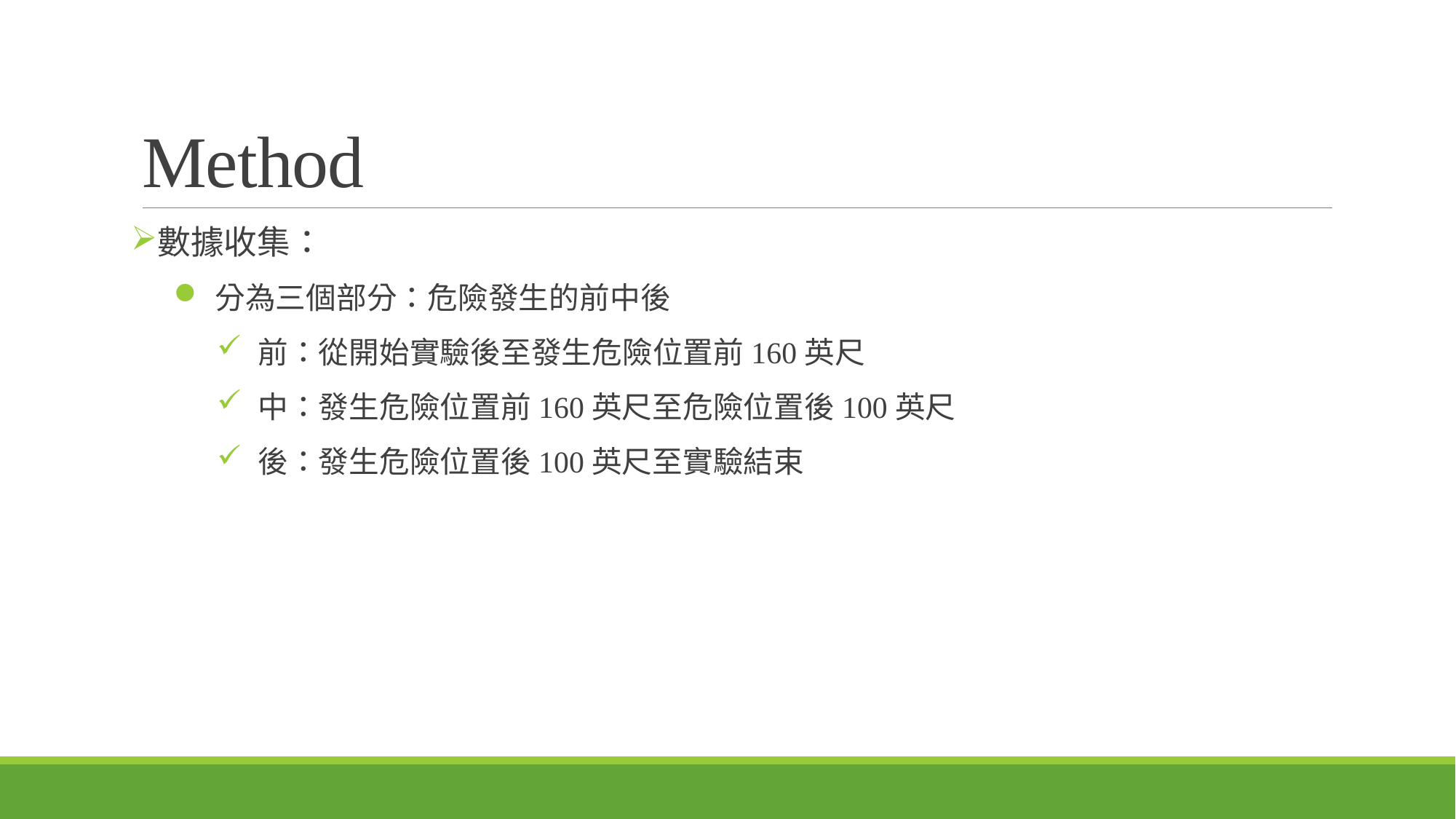

# Method
數據收集：
分為三個部分：危險發生的前中後
前：從開始實驗後至發生危險位置前160英尺
中：發生危險位置前160英尺至危險位置後100英尺
後：發生危險位置後100英尺至實驗結束